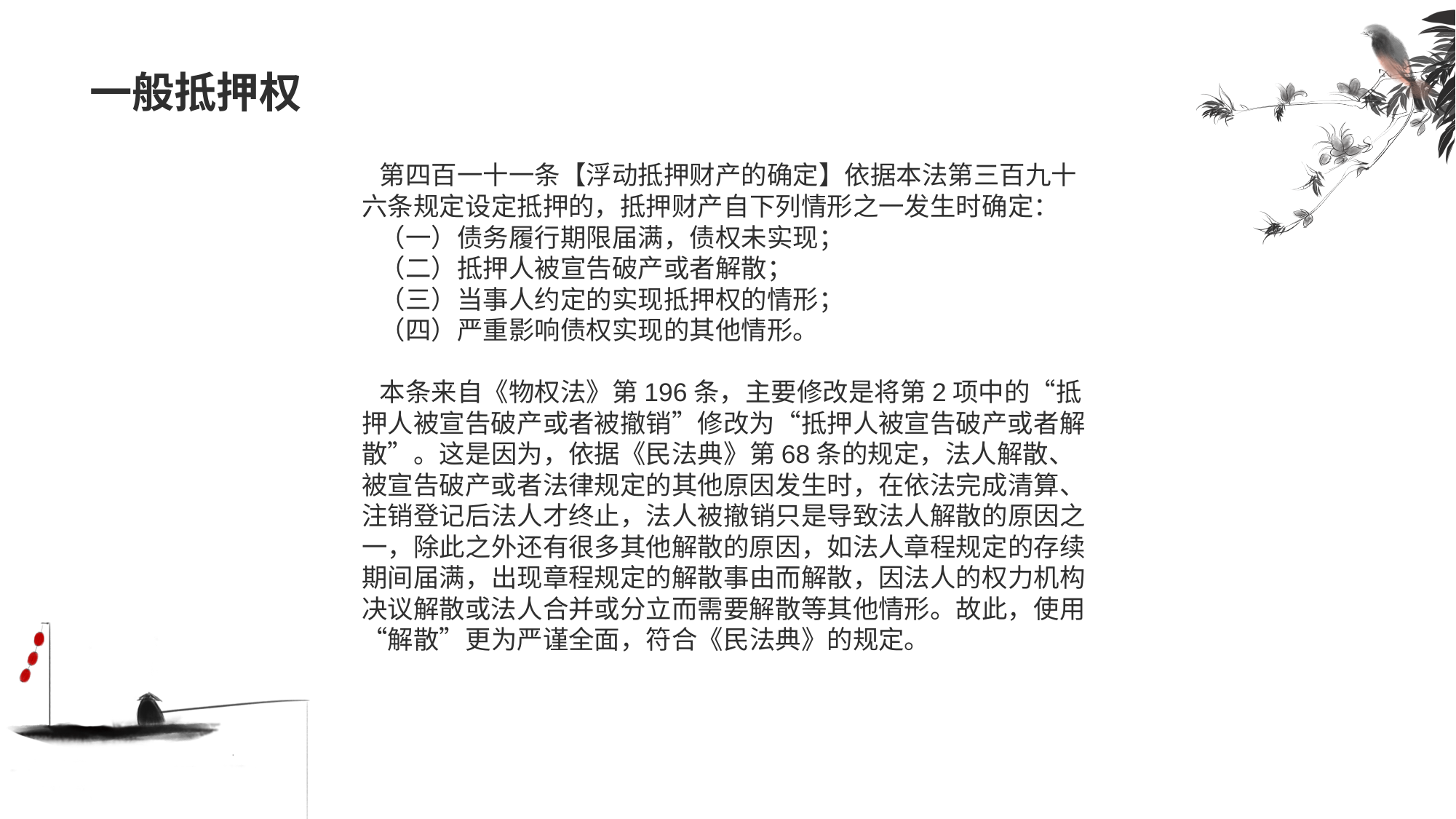

# 一般抵押权

  第四百一十一条【浮动抵押财产的确定】依据本法第三百九十六条规定设定抵押的，抵押财产自下列情形之一发生时确定：
  （一）债务履行期限届满，债权未实现；
  （二）抵押人被宣告破产或者解散；
  （三）当事人约定的实现抵押权的情形；
  （四）严重影响债权实现的其他情形。

  本条来自《物权法》第196条，主要修改是将第2项中的“抵押人被宣告破产或者被撤销”修改为“抵押人被宣告破产或者解散”。这是因为，依据《民法典》第68条的规定，法人解散、被宣告破产或者法律规定的其他原因发生时，在依法完成清算、注销登记后法人才终止，法人被撤销只是导致法人解散的原因之一，除此之外还有很多其他解散的原因，如法人章程规定的存续期间届满，出现章程规定的解散事由而解散，因法人的权力机构决议解散或法人合并或分立而需要解散等其他情形。故此，使用“解散”更为严谨全面，符合《民法典》的规定。
138